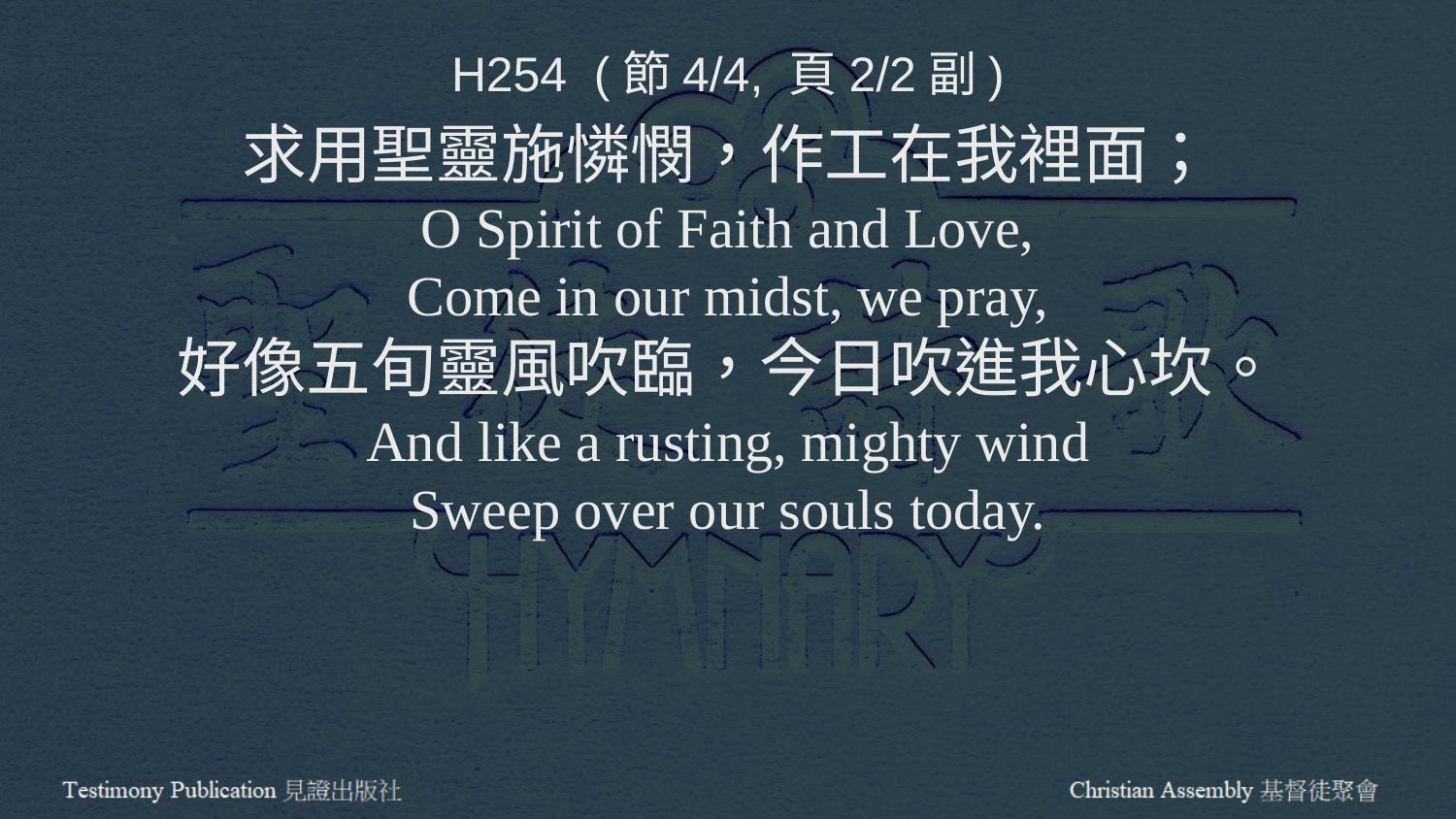

H254  (節4/4, 頁2/2副)
求用聖靈施憐憫，作工在我裡面；
O Spirit of Faith and Love,
Come in our midst, we pray,
好像五旬靈風吹臨，今日吹進我心坎。
And like a rusting, mighty wind
Sweep over our souls today.